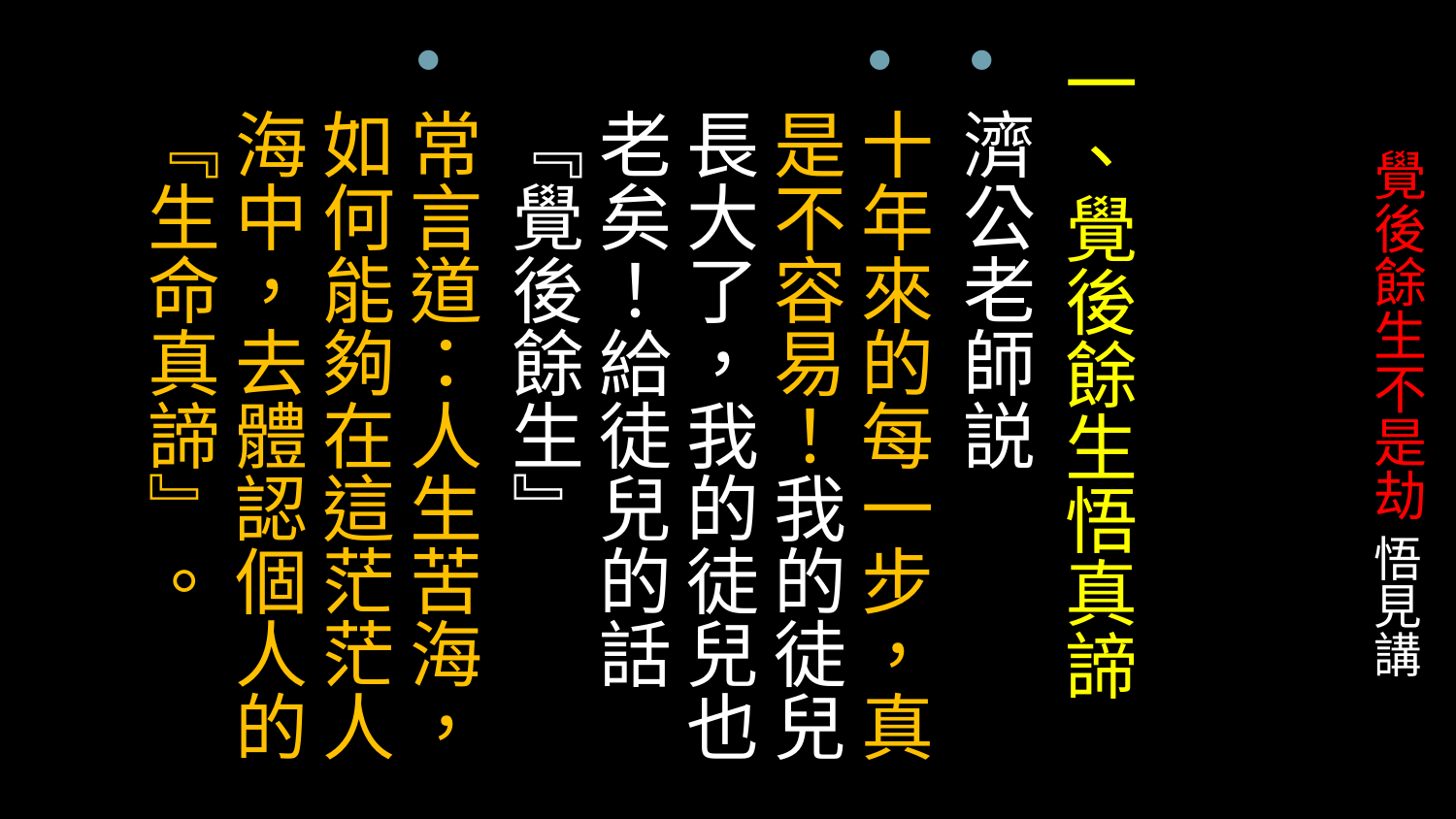

一、覺後餘生悟真諦
濟公老師説
十年來的每一步，真是不容易！我的徒兒長大了，我的徒兒也老矣！給徒兒的話『覺後餘生』
常言道：人生苦海，如何能夠在這茫茫人海中，去體認個人的『生命真諦』。

# 覺後餘生不是劫 悟見講